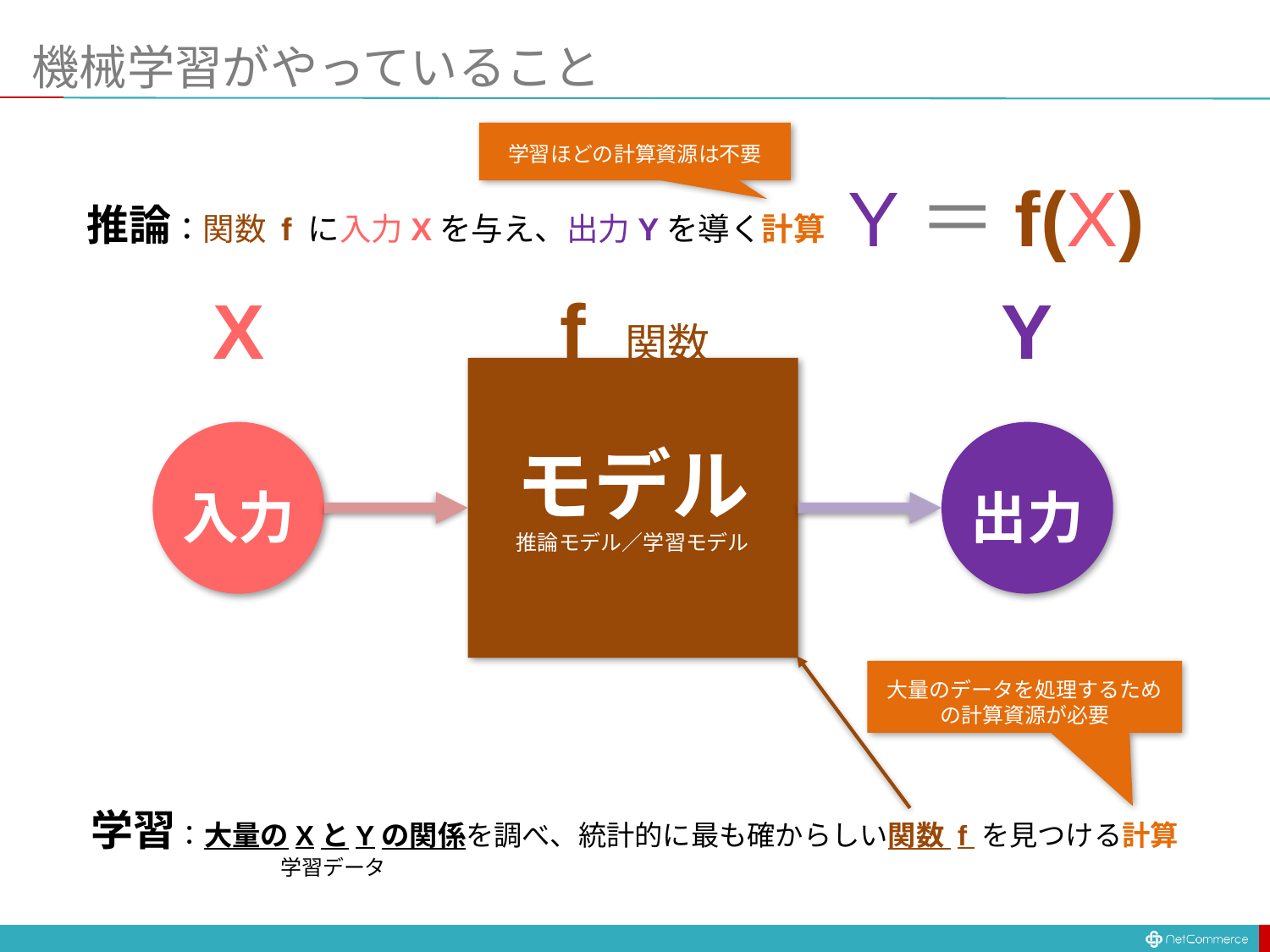

# 機械学習がやっていること

学習ほどの計算資源は不要
Y＝f(X)
推論：関数 f に入力Xを与え、出力Yを導く計算
X
f 関数
Y

モデル
推論モデル／学習モデル
出力
入力

大量のデータを処理するための計算資源が必要
学習：大量のXとYの関係を調べ、統計的に最も確からしい関数 f を見つける計算
学習データ